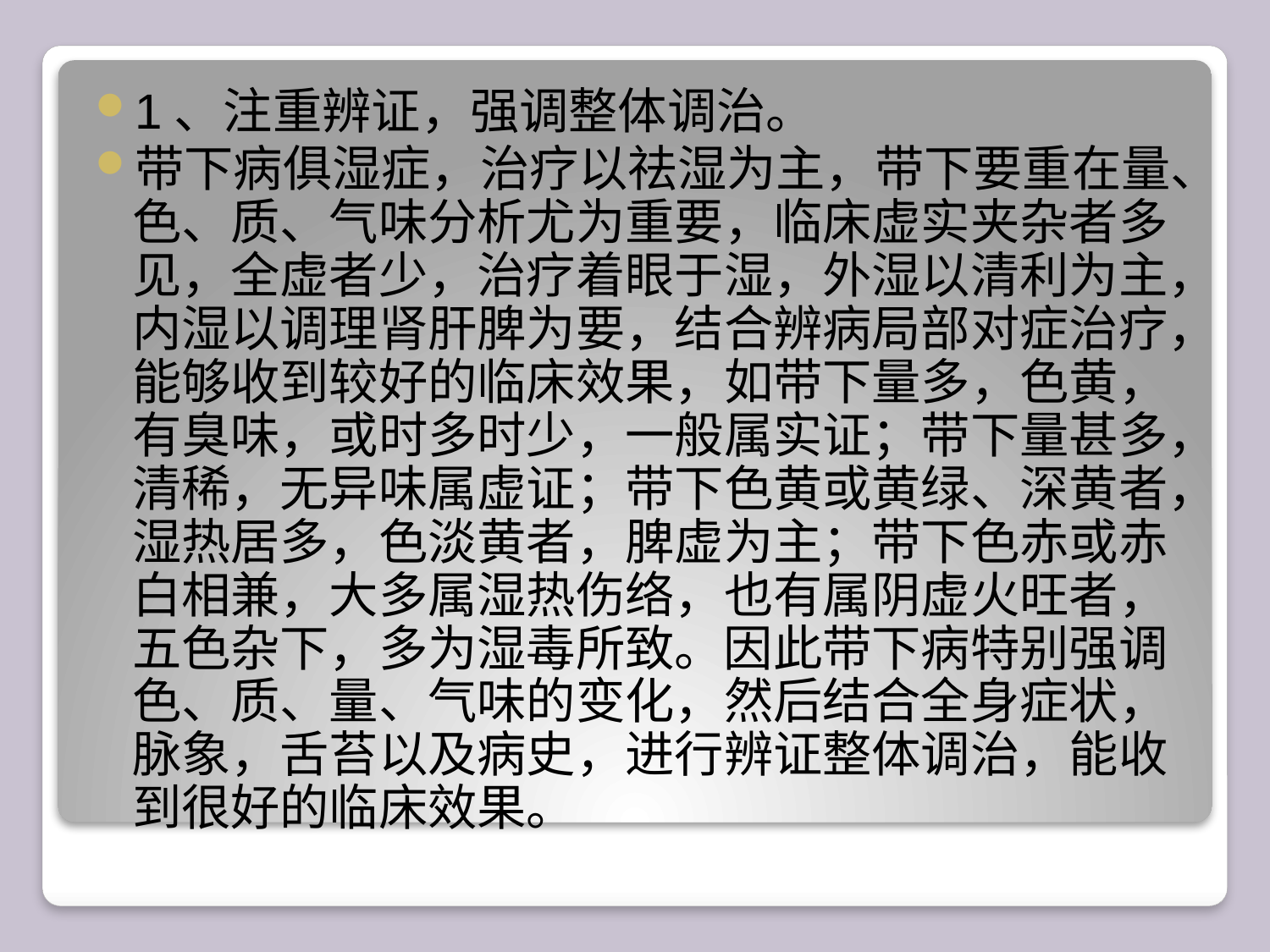

1、注重辨证，强调整体调治。
带下病俱湿症，治疗以祛湿为主，带下要重在量、色、质、气味分析尤为重要，临床虚实夹杂者多见，全虚者少，治疗着眼于湿，外湿以清利为主，内湿以调理肾肝脾为要，结合辨病局部对症治疗，能够收到较好的临床效果，如带下量多，色黄，有臭味，或时多时少，一般属实证；带下量甚多，清稀，无异味属虚证；带下色黄或黄绿、深黄者，湿热居多，色淡黄者，脾虚为主；带下色赤或赤白相兼，大多属湿热伤络，也有属阴虚火旺者，五色杂下，多为湿毒所致。因此带下病特别强调色、质、量、气味的变化，然后结合全身症状，脉象，舌苔以及病史，进行辨证整体调治，能收到很好的临床效果。